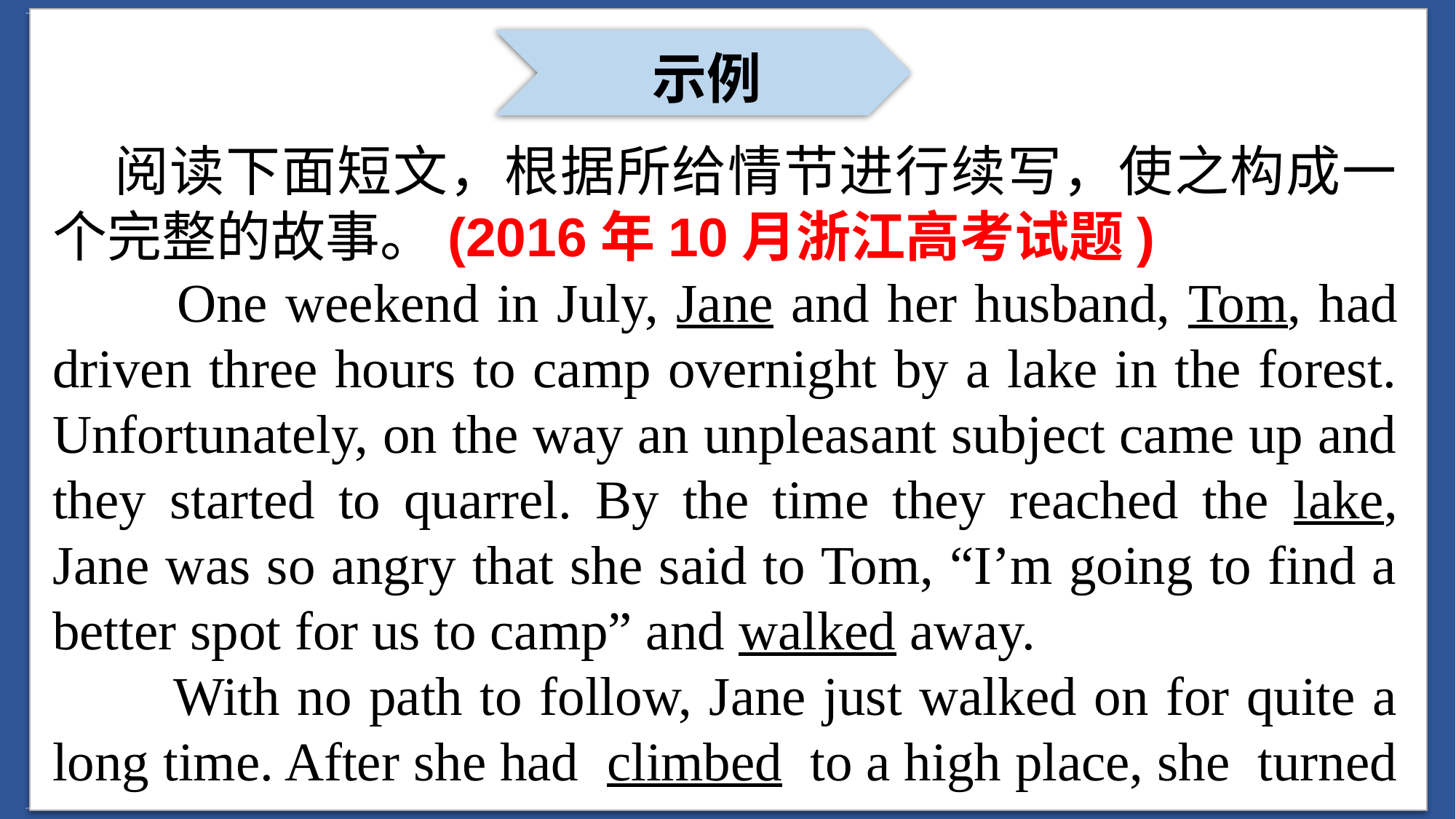

高考新题型“读后续写”英文教学公开课(共42张PPT)

示例
    阅读下面短文，根据所给情节进行续写，使之构成一个完整的故事。(2016年10月浙江高考试题)
       One weekend in July, Jane and her husband, Tom, had driven three hours to camp overnight by a lake in the forest. Unfortunately, on the way an unpleasant subject came up and they started to quarrel. By the time they reached the lake, Jane was so angry that she said to Tom, “I’m going to find a better spot for us to camp” and walked away.
       With no path to follow, Jane just walked on for quite a long time. After she had  climbed  to a high place, she  turned

高考新题型“读后续写”英文教学公开课(共42张PPT)